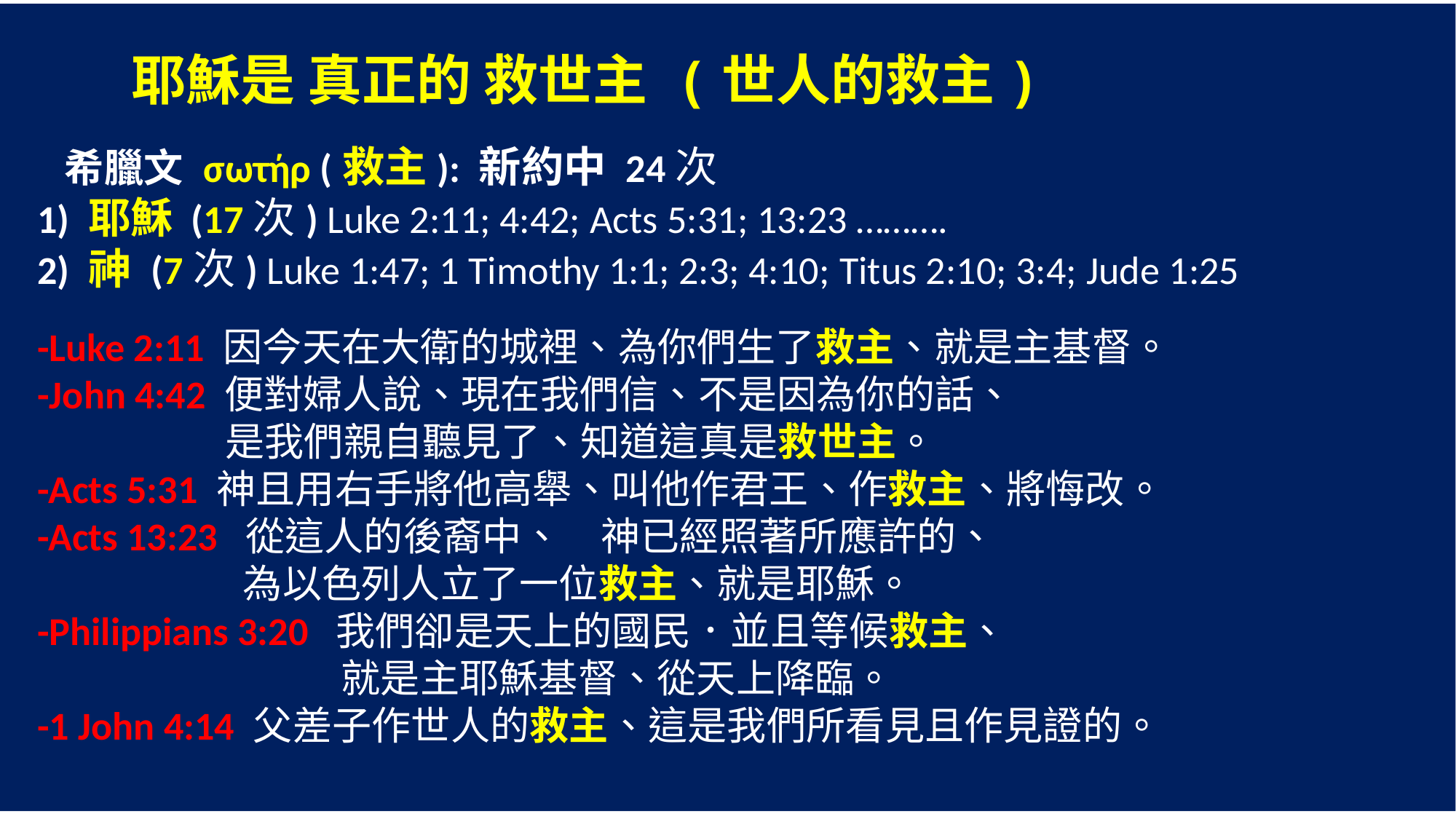

耶穌是 真正的 救世主 (世人的救主)

     希臘文 σωτήρ (救主): 新約中 24次
   1) 耶穌 (17次) Luke 2:11; 4:42; Acts 5:31; 13:23 ……….
   2) 神 (7次) Luke 1:47; 1 Timothy 1:1; 2:3; 4:10; Titus 2:10; 3:4; Jude 1:25

   -Luke 2:11 因今天在大衛的城裡、為你們生了救主、就是主基督。
   -John 4:42 便對婦人說、現在我們信、不是因為你的話、
                       是我們親自聽見了、知道這真是救世主。
   -Acts 5:31 神且用右手將他高舉、叫他作君王、作救主、將悔改。
   -Acts 13:23  從這人的後裔中、　神已經照著所應許的、
                         為以色列人立了一位救主、就是耶穌。
   -Philippians 3:20  我們卻是天上的國民．並且等候救主、
                                    就是主耶穌基督、從天上降臨。
   -1 John 4:14 父差子作世人的救主、這是我們所看見且作見證的。